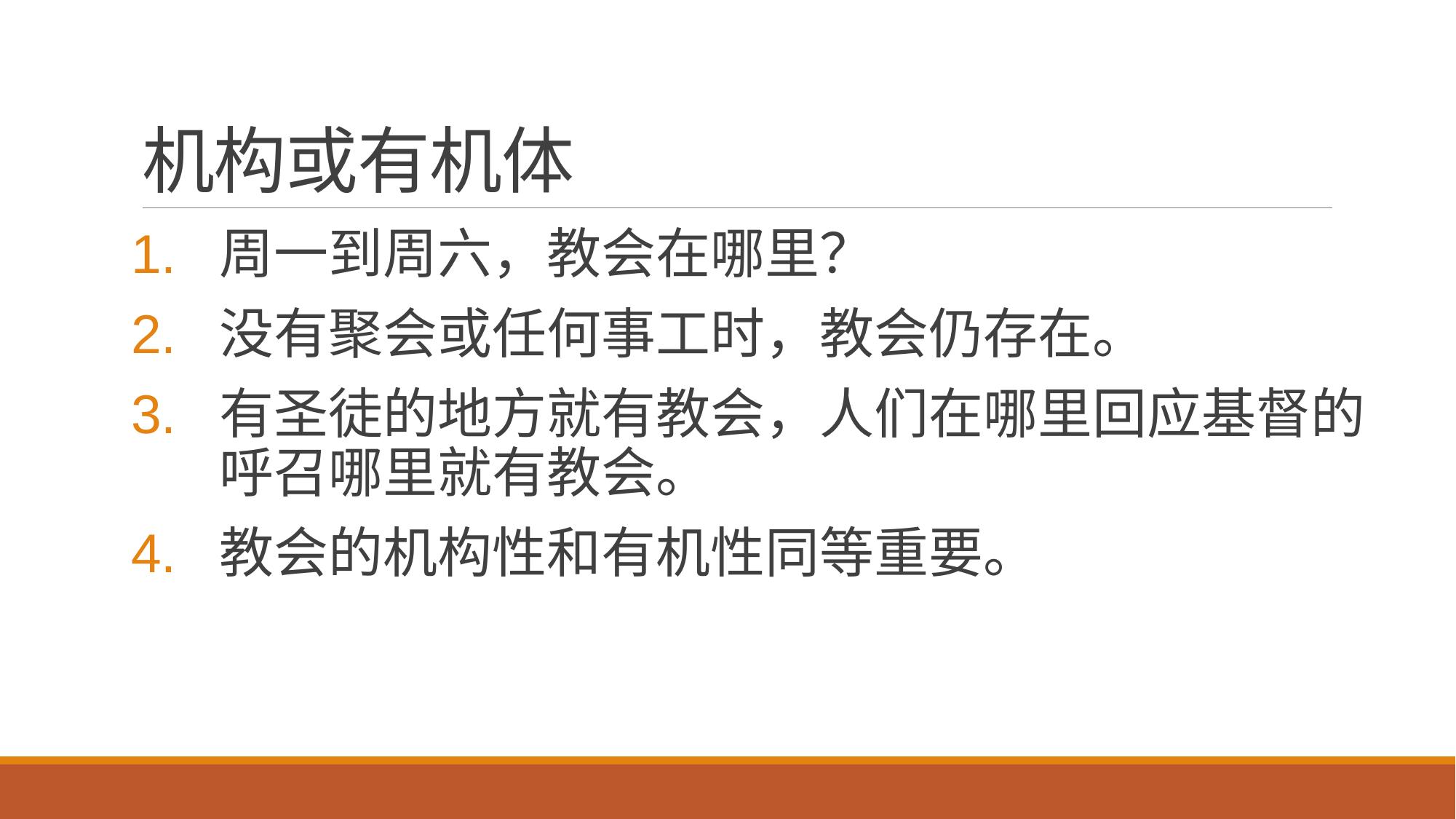

# 机构或有机体
周一到周六，教会在哪里？
没有聚会或任何事工时，教会仍存在。
有圣徒的地方就有教会，人们在哪里回应基督的呼召哪里就有教会。
教会的机构性和有机性同等重要。